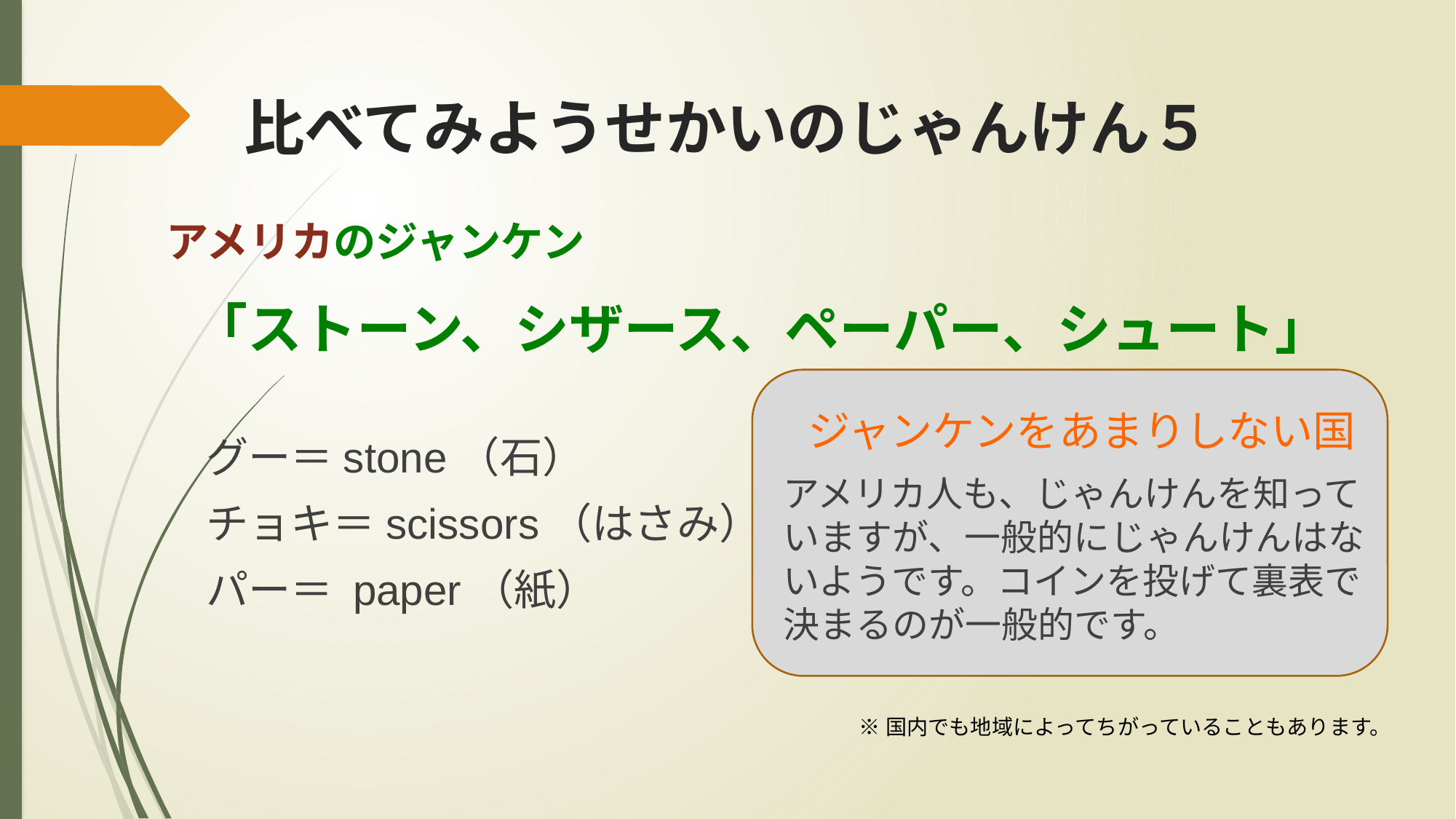

# 比べてみようせかいのじゃんけん５
アメリカのジャンケン
「ストーン、シザース、ペーパー、シュート」

ジャンケンをあまりしない国
アメリカ人も、じゃんけんを知っていますが、一般的にじゃんけんはないようです。コインを投げて裏表で決まるのが一般的です。
グー＝stone（石）
チョキ＝scissors（はさみ）
パー＝ paper（紙）
※国内でも地域によってちがっていることもあります。